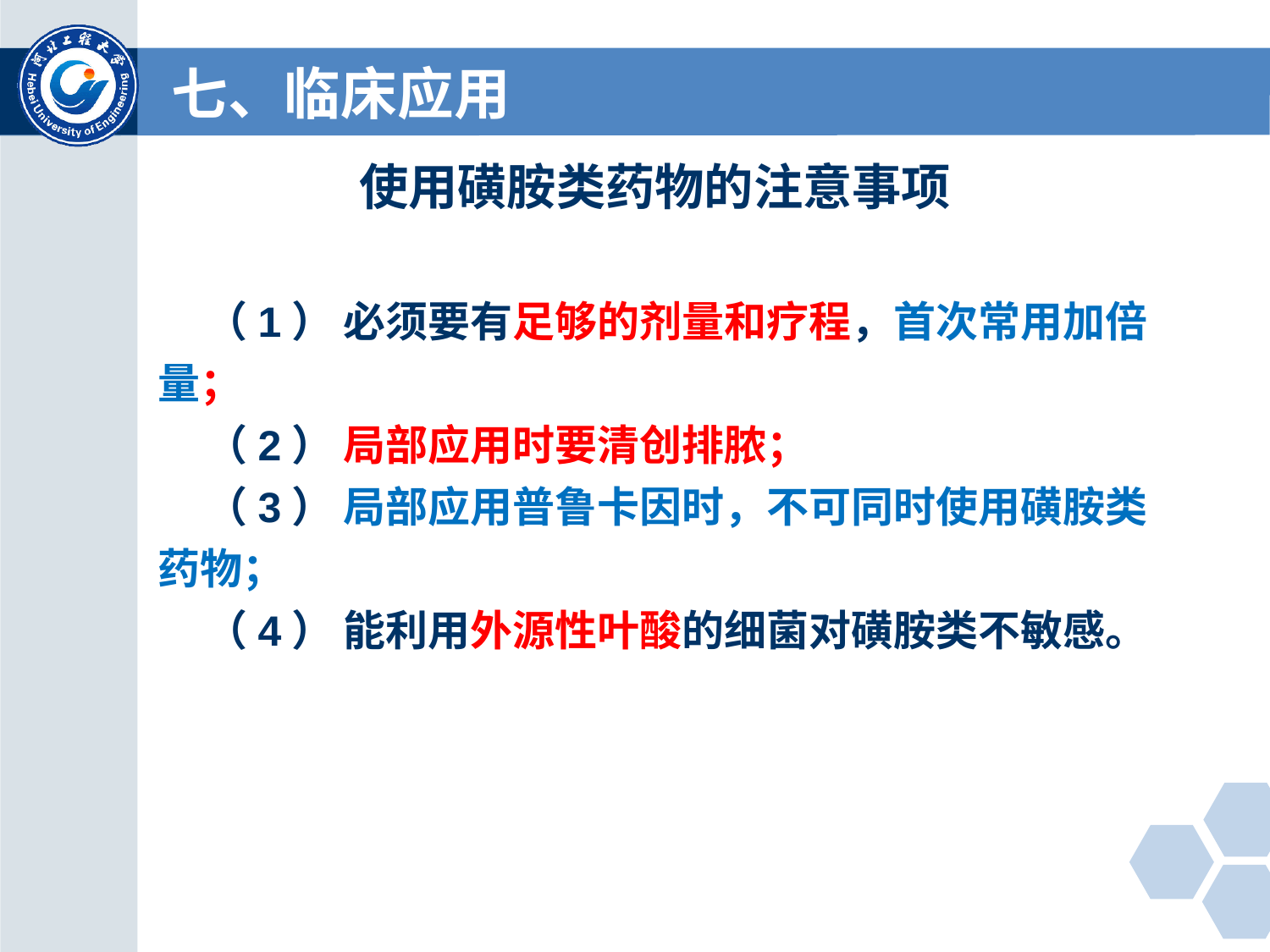

# 七、临床应用
使用磺胺类药物的注意事项

（1） 必须要有足够的剂量和疗程，首次常用加倍量；
（2） 局部应用时要清创排脓；
（3） 局部应用普鲁卡因时，不可同时使用磺胺类药物；
（4） 能利用外源性叶酸的细菌对磺胺类不敏感。